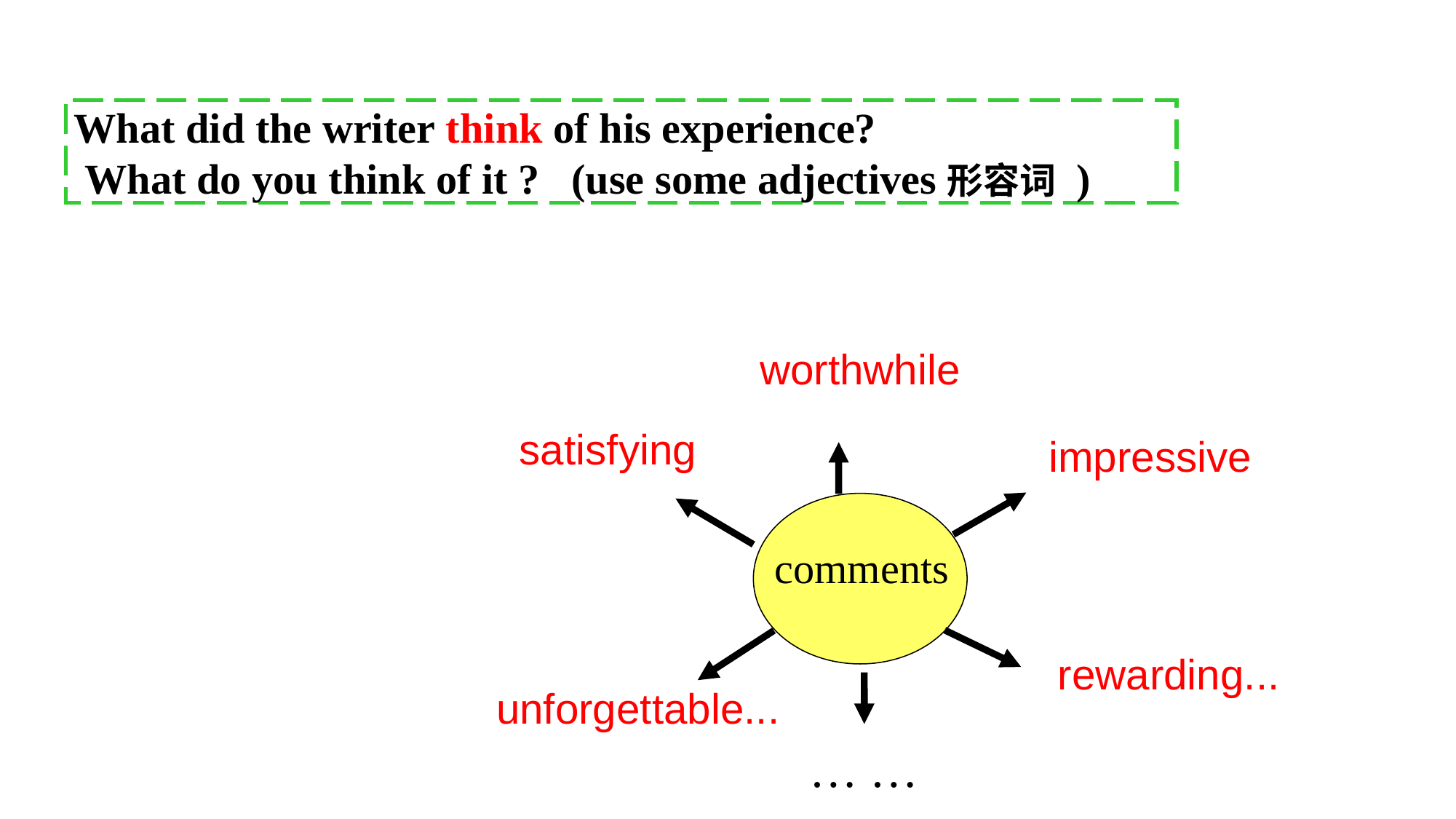

What did the writer think of his experience?
 What do you think of it ?   (use some adjectives形容词 )
worthwhile
      satisfying
impressive

comments

… …
rewarding...
unforgettable...